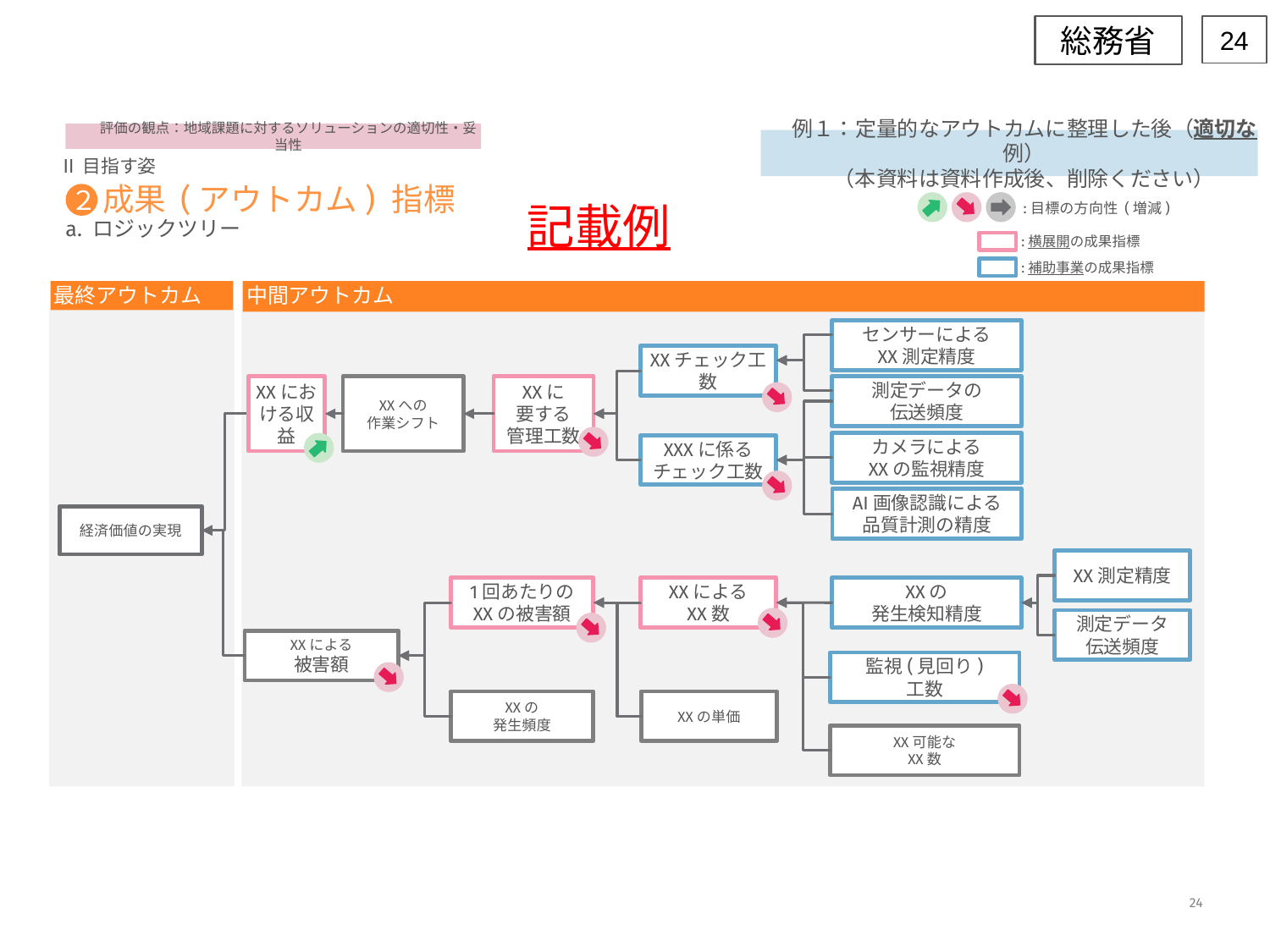

総務省
24
評価の観点：地域課題に対するソリューションの適切性・妥当性
例１：定量的なアウトカムに整理した後（適切な例）
（本資料は資料作成後、削除ください）
Ⅱ目指す姿
:目標の方向性 (増減)
# 成果 (アウトカム) 指標 a. ロジックツリー
２
記載例

:横展開の成果指標

:補助事業の成果指標

最終アウトカム
中間アウトカム

センサーによる
XX測定精度
XXチェック工数

XXにおける収益
XXへの
作業シフト
XXに
要する
管理工数
測定データの
伝送頻度

カメラによる
XXの監視精度
XXXに係る
チェック工数

AI画像認識による
品質計測の精度
経済価値の実現
XX測定精度
1回あたりの
XXの被害額
XXによる
XX数
XXの
発生検知精度

測定データ
伝送頻度

XXによる
被害額
監視(見回り)
工数

XXの
発生頻度
XXの単価
XX可能な
XX数